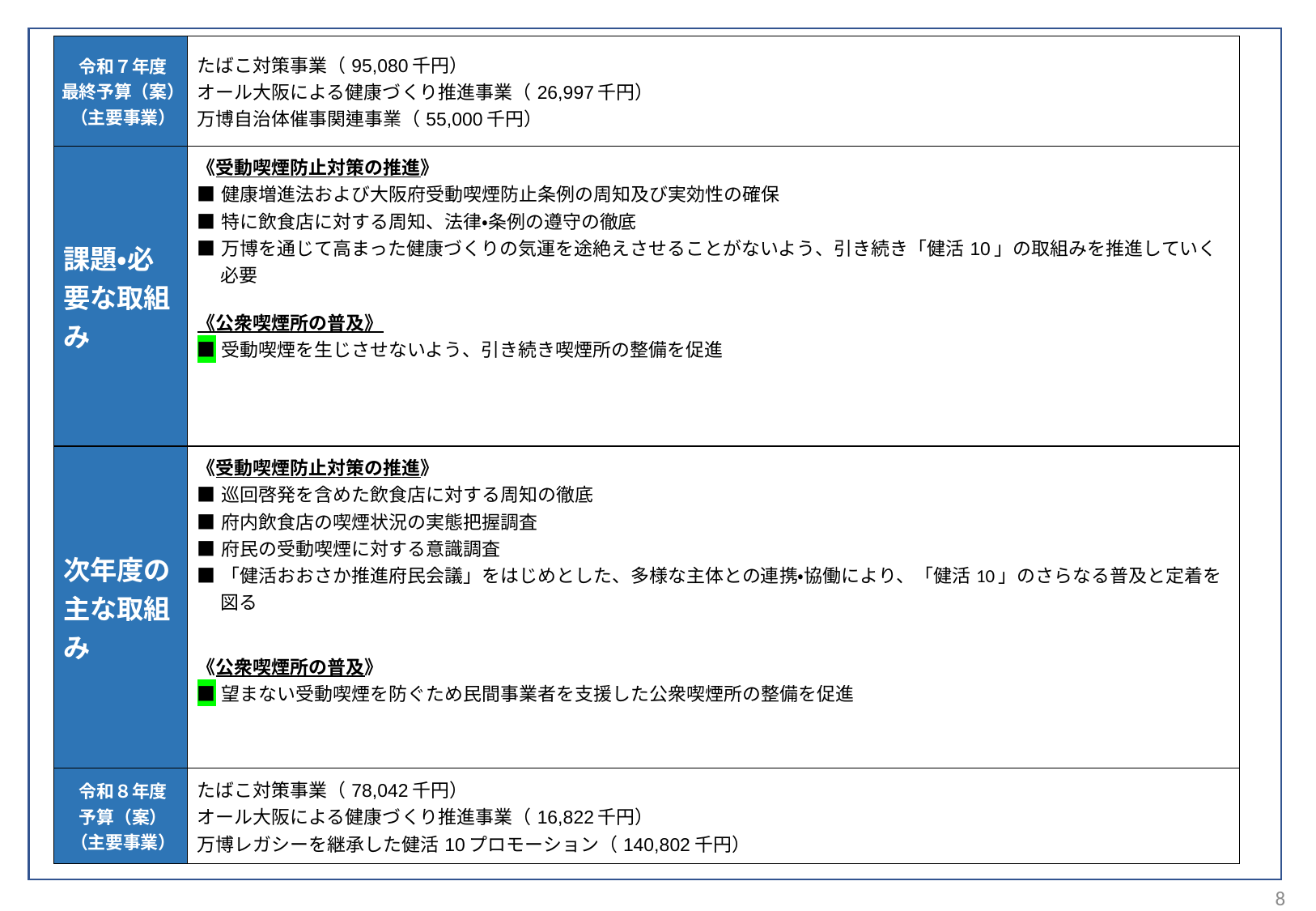

| 令和７年度 最終予算（案） （主要事業） | たばこ対策事業（95,080千円） オール大阪による健康づくり推進事業（26,997千円） 万博自治体催事関連事業（55,000千円） |
| --- | --- |
| 課題・必要な取組み | 《受動喫煙防止対策の推進》 ■健康増進法および大阪府受動喫煙防止条例の周知及び実効性の確保 ■特に飲食店に対する周知、法律・条例の遵守の徹底 ■万博を通じて高まった健康づくりの気運を途絶えさせることがないよう、引き続き「健活10」の取組みを推進していく必要 《公衆喫煙所の普及》 ■受動喫煙を生じさせないよう、引き続き喫煙所の整備を促進 |
| --- | --- |
| 次年度の主な取組み | 《受動喫煙防止対策の推進》 ■巡回啓発を含めた飲食店に対する周知の徹底 ■府内飲食店の喫煙状況の実態把握調査 ■府民の受動喫煙に対する意識調査 ■「健活おおさか推進府民会議」をはじめとした、多様な主体との連携・協働により、「健活10」のさらなる普及と定着を図る 《公衆喫煙所の普及》 ■望まない受動喫煙を防ぐため民間事業者を支援した公衆喫煙所の整備を促進 |
| 令和８年度 予算（案） （主要事業） | たばこ対策事業（78,042千円） オール大阪による健康づくり推進事業（16,822千円） 万博レガシーを継承した健活10プロモーション（140,802千円） |
8